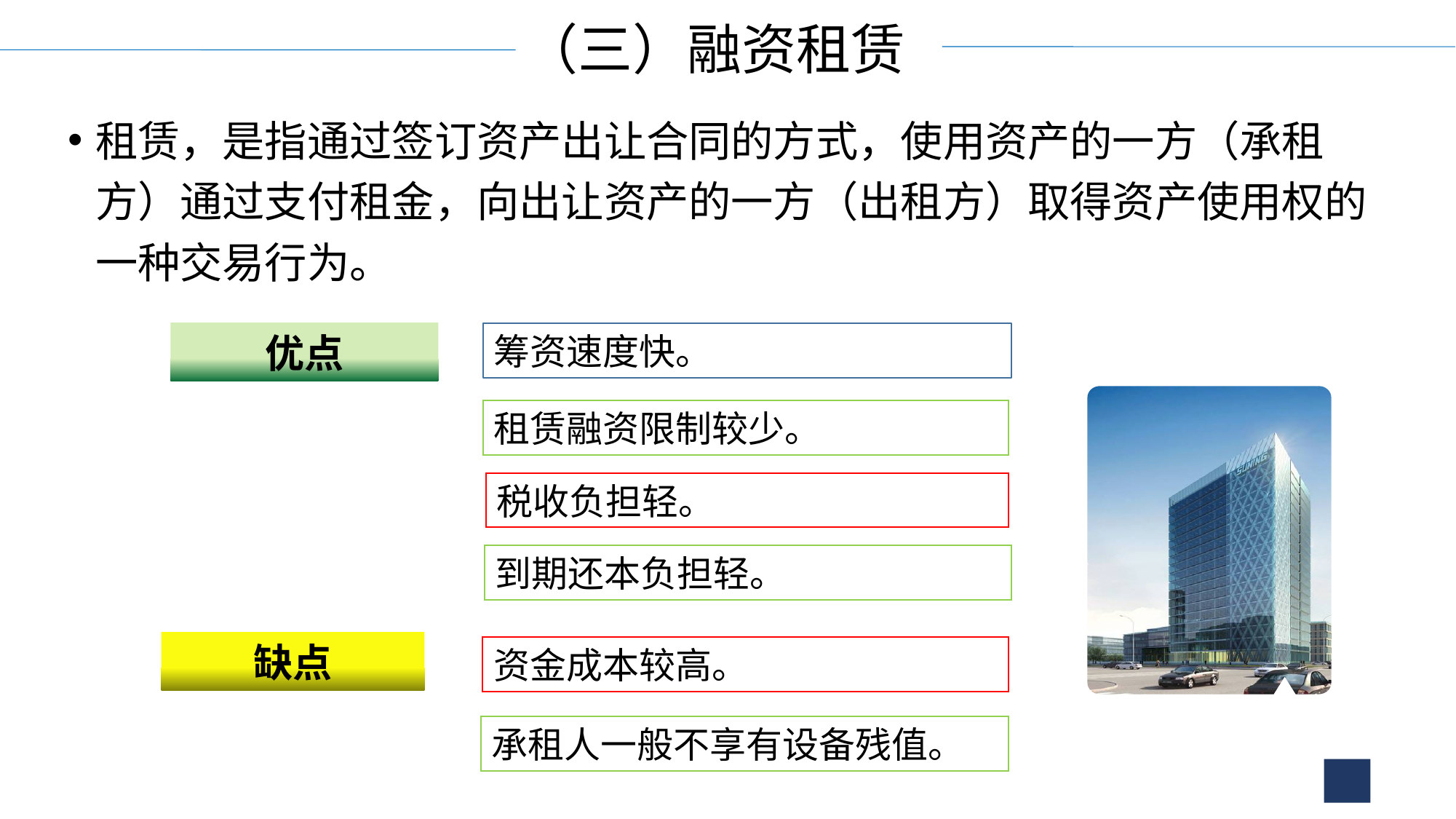

（三）融资租赁

租赁，是指通过签订资产出让合同的方式，使用资产的一方（承租方）通过支付租金，向出让资产的一方（出租方）取得资产使用权的一种交易行为。
优点
筹资速度快。

租赁融资限制较少。
税收负担轻。
到期还本负担轻。
缺点
资金成本较高。
承租人一般不享有设备残值。
23